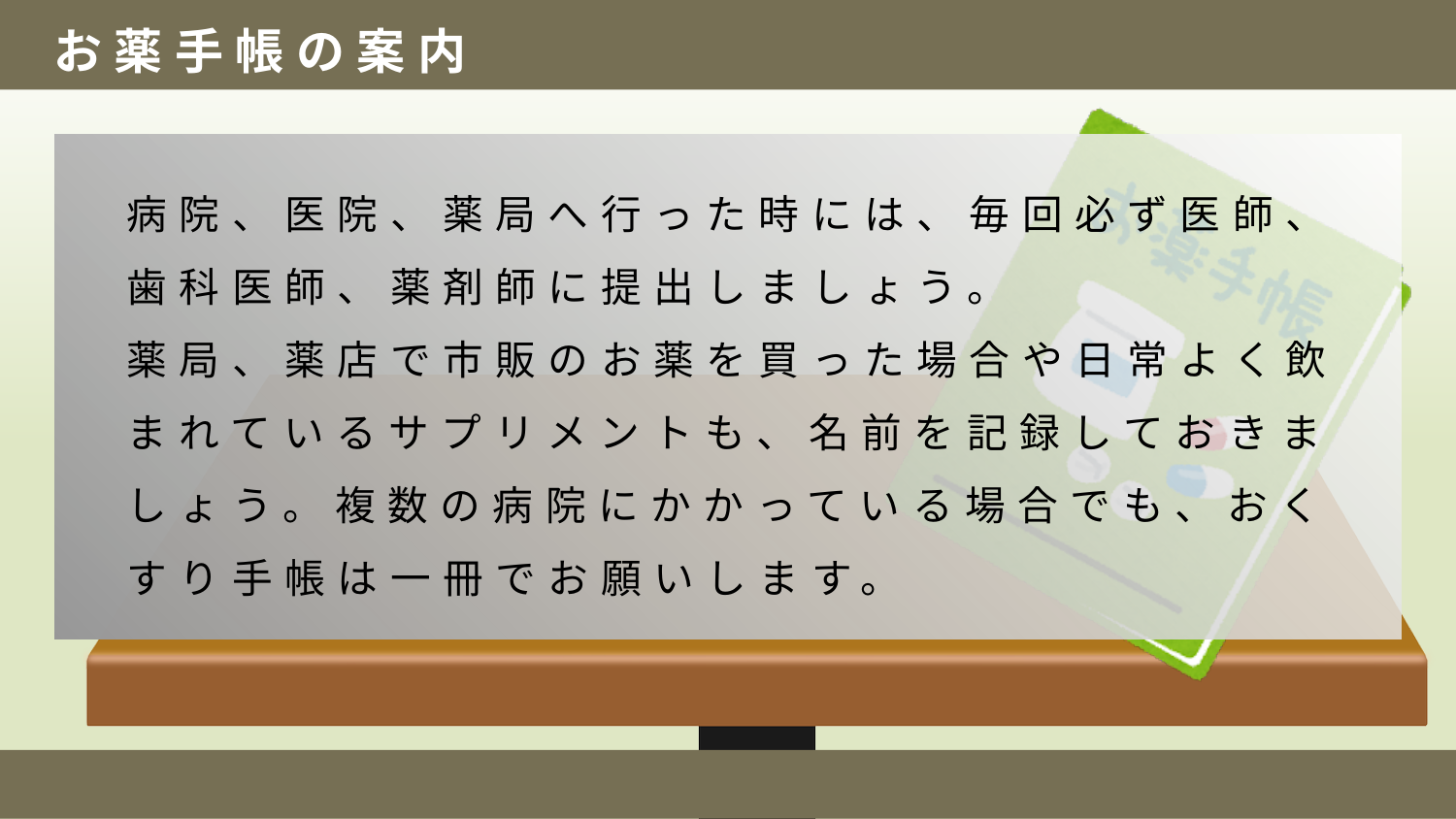

お薬手帳の案内

病院、医院、薬局へ行った時には、毎回必ず医師、歯科医師、薬剤師に提出しましょう。
薬局、薬店で市販のお薬を買った場合や日常よく飲まれているサプリメントも、名前を記録しておきましょう。複数の病院にかかっている場合でも、おくすり手帳は一冊でお願いします。